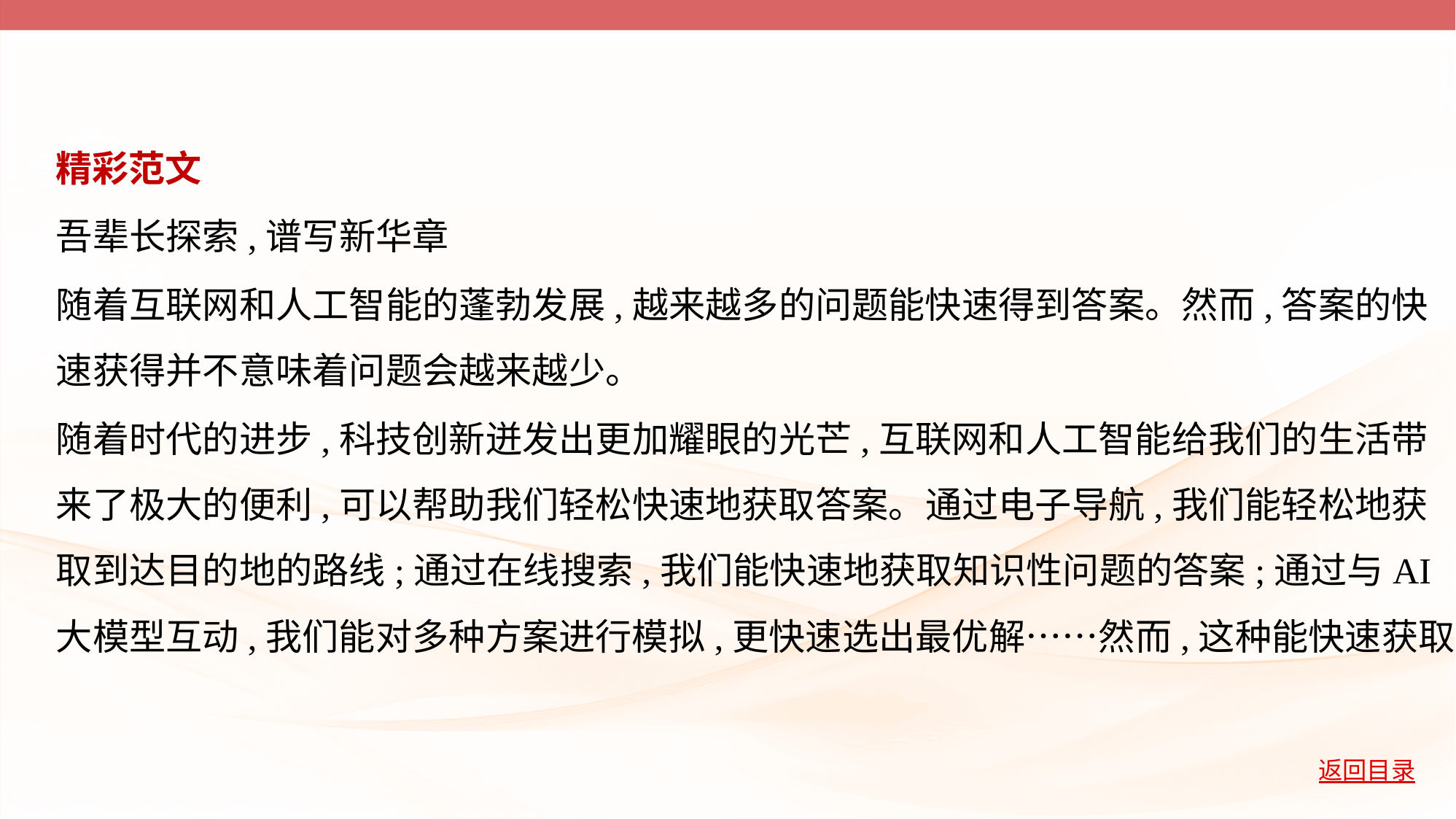

精彩范文
吾辈长探索,谱写新华章
随着互联网和人工智能的蓬勃发展,越来越多的问题能快速得到答案。然而,答案的快
速获得并不意味着问题会越来越少。
随着时代的进步,科技创新迸发出更加耀眼的光芒,互联网和人工智能给我们的生活带
来了极大的便利,可以帮助我们轻松快速地获取答案。通过电子导航,我们能轻松地获
取到达目的地的路线;通过在线搜索,我们能快速地获取知识性问题的答案;通过与AI
大模型互动,我们能对多种方案进行模拟,更快速选出最优解……然而,这种能快速获取